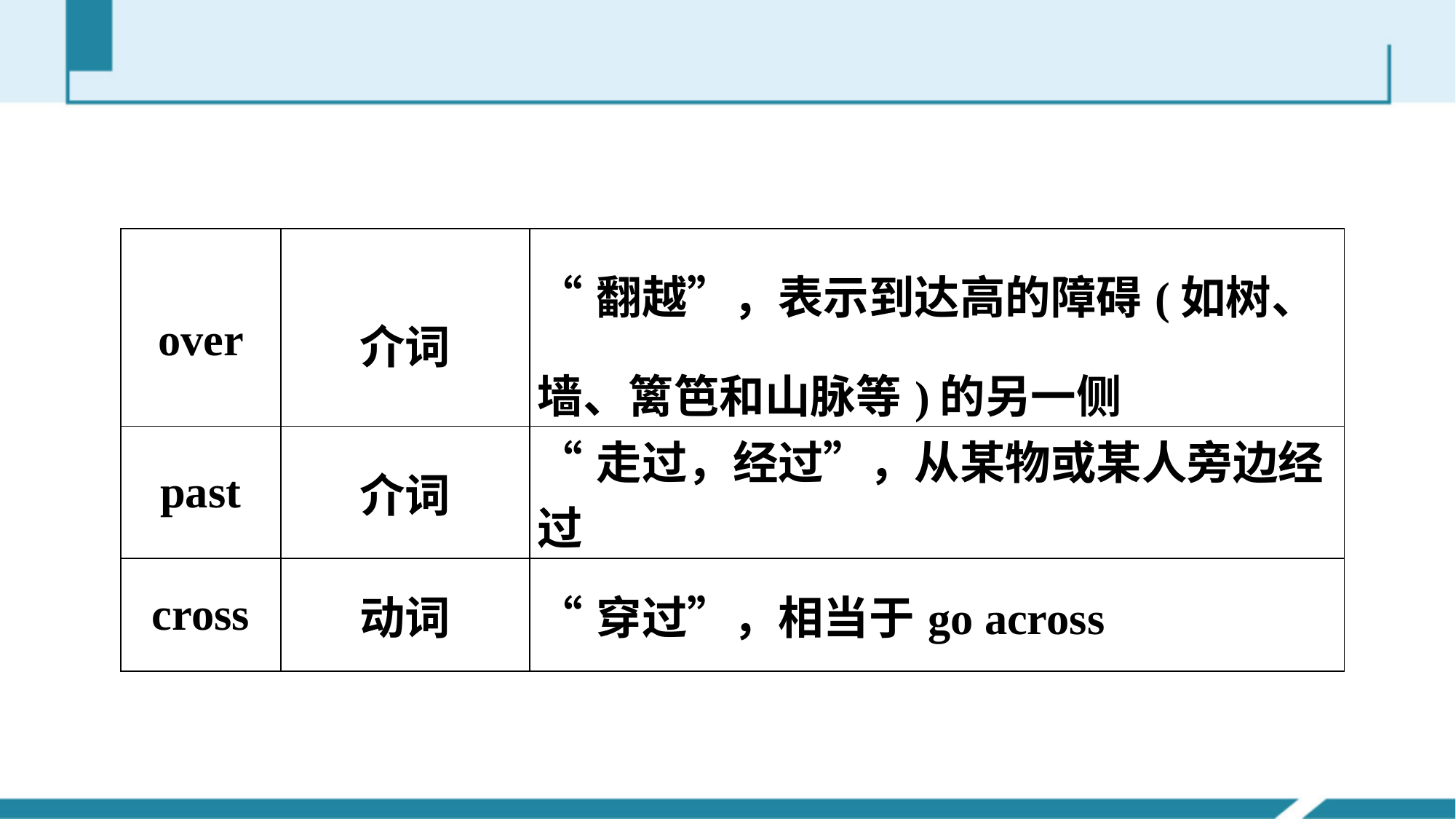

| over | 介词 | “翻越”，表示到达高的障碍(如树、墙、篱笆和山脉等)的另一侧 |
| --- | --- | --- |
| past | 介词 | “走过，经过”，从某物或某人旁边经过 |
| cross | 动词 | “穿过”，相当于go across |